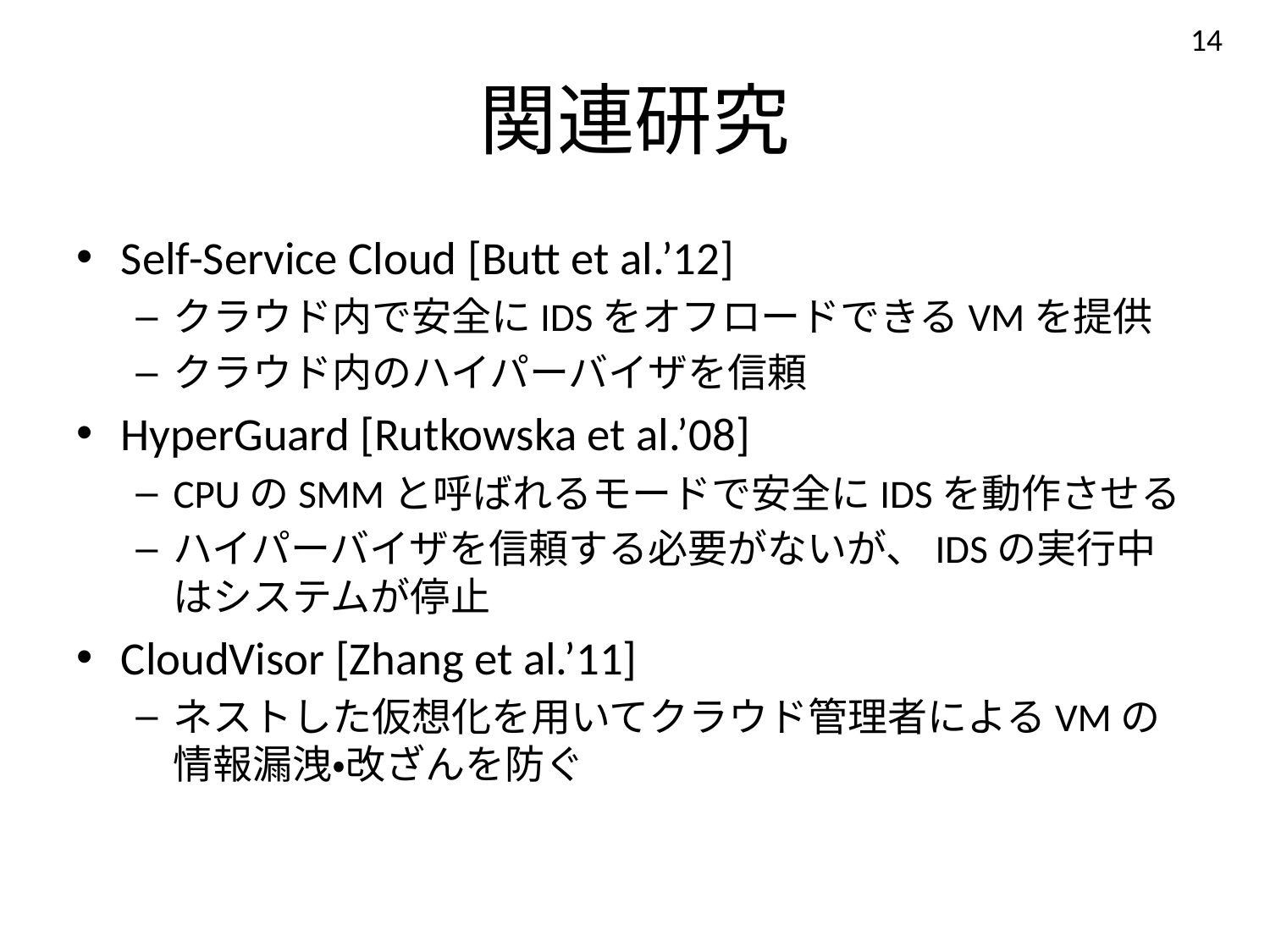

14
# 関連研究
Self-Service Cloud [Butt et al.’12]
クラウド内で安全にIDSをオフロードできるVMを提供
クラウド内のハイパーバイザを信頼
HyperGuard [Rutkowska et al.’08]
CPUのSMMと呼ばれるモードで安全にIDSを動作させる
ハイパーバイザを信頼する必要がないが、IDSの実行中はシステムが停止
CloudVisor [Zhang et al.’11]
ネストした仮想化を用いてクラウド管理者によるVMの情報漏洩・改ざんを防ぐ